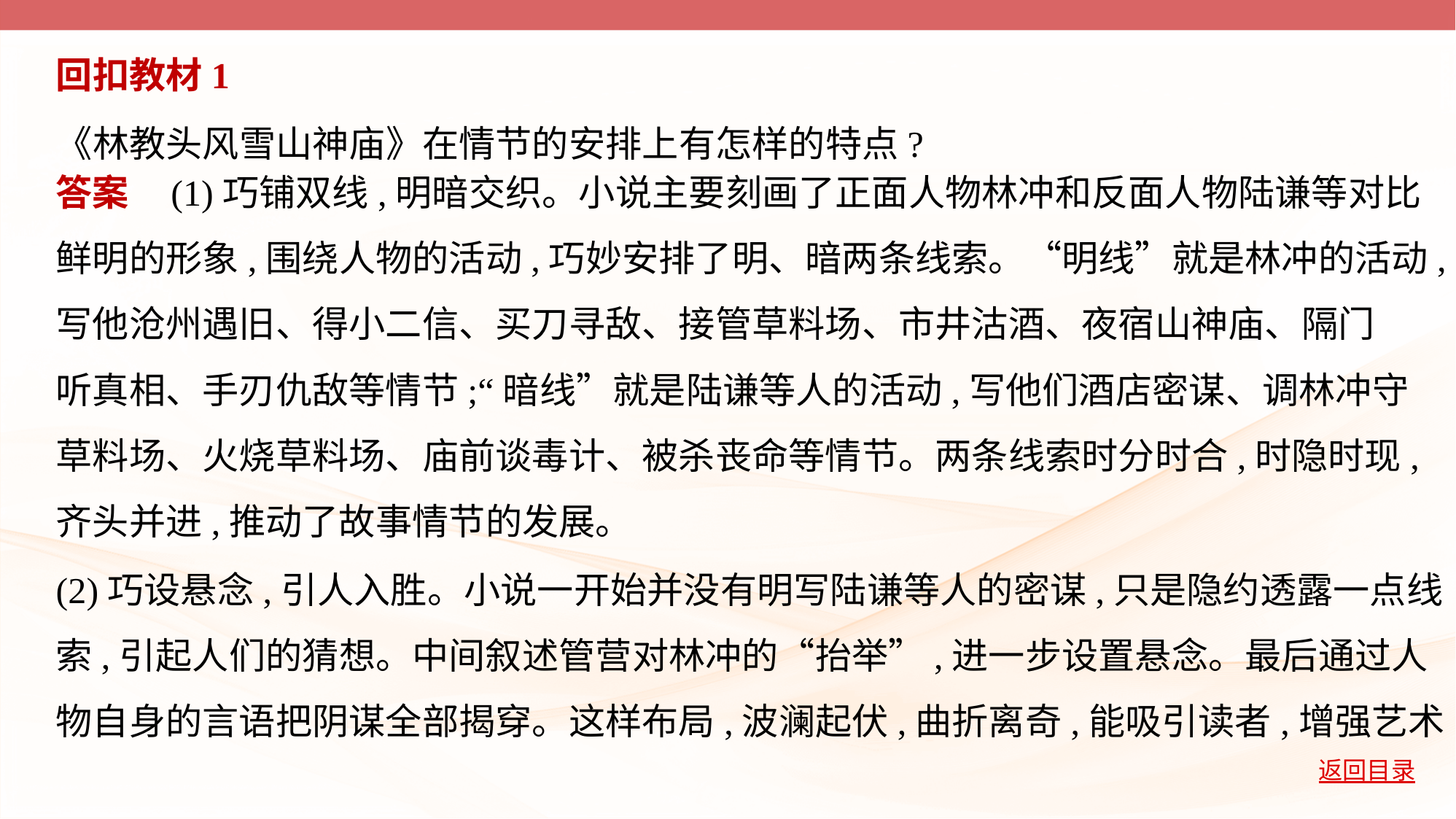

回扣教材1
《林教头风雪山神庙》在情节的安排上有怎样的特点?

答案    (1)巧铺双线,明暗交织。小说主要刻画了正面人物林冲和反面人物陆谦等对比
鲜明的形象,围绕人物的活动,巧妙安排了明、暗两条线索。“明线”就是林冲的活动,
写他沧州遇旧、得小二信、买刀寻敌、接管草料场、市井沽酒、夜宿山神庙、隔门
听真相、手刃仇敌等情节;“暗线”就是陆谦等人的活动,写他们酒店密谋、调林冲守
草料场、火烧草料场、庙前谈毒计、被杀丧命等情节。两条线索时分时合,时隐时现,
齐头并进,推动了故事情节的发展。
(2)巧设悬念,引人入胜。小说一开始并没有明写陆谦等人的密谋,只是隐约透露一点线
索,引起人们的猜想。中间叙述管营对林冲的“抬举”,进一步设置悬念。最后通过人
物自身的言语把阴谋全部揭穿。这样布局,波澜起伏,曲折离奇,能吸引读者,增强艺术